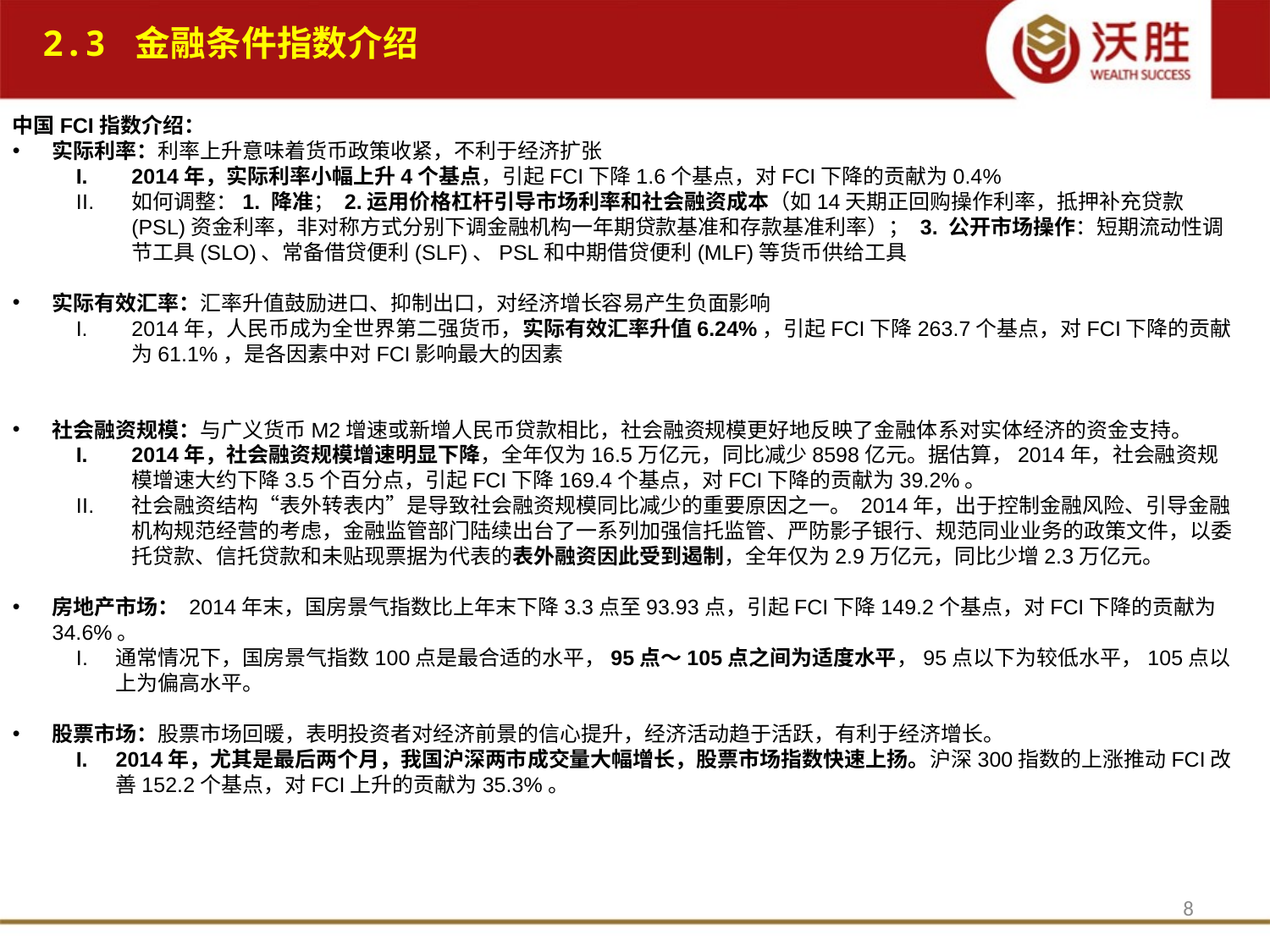

2.3 金融条件指数介绍
中国FCI指数介绍：
实际利率：利率上升意味着货币政策收紧，不利于经济扩张
2014年，实际利率小幅上升4个基点，引起FCI下降1.6个基点，对FCI下降的贡献为0.4%
如何调整：1. 降准； 2.运用价格杠杆引导市场利率和社会融资成本（如14天期正回购操作利率，抵押补充贷款(PSL)资金利率，非对称方式分别下调金融机构一年期贷款基准和存款基准利率）； 3. 公开市场操作：短期流动性调节工具(SLO)、常备借贷便利(SLF)、PSL和中期借贷便利(MLF)等货币供给工具

实际有效汇率：汇率升值鼓励进口、抑制出口，对经济增长容易产生负面影响
2014年，人民币成为全世界第二强货币，实际有效汇率升值6.24%，引起FCI下降263.7个基点，对FCI下降的贡献为61.1%，是各因素中对FCI影响最大的因素

社会融资规模：与广义货币M2增速或新增人民币贷款相比，社会融资规模更好地反映了金融体系对实体经济的资金支持。
2014年，社会融资规模增速明显下降，全年仅为16.5万亿元，同比减少8598亿元。据估算，2014年，社会融资规模增速大约下降3.5个百分点，引起FCI下降169.4个基点，对FCI下降的贡献为39.2%。
社会融资结构“表外转表内”是导致社会融资规模同比减少的重要原因之一。 2014年，出于控制金融风险、引导金融机构规范经营的考虑，金融监管部门陆续出台了一系列加强信托监管、严防影子银行、规范同业业务的政策文件，以委托贷款、信托贷款和未贴现票据为代表的表外融资因此受到遏制，全年仅为2.9万亿元，同比少增2.3万亿元。

房地产市场： 2014年末，国房景气指数比上年末下降3.3点至93.93点，引起FCI下降149.2个基点，对FCI下降的贡献为34.6%。
通常情况下，国房景气指数100点是最合适的水平，95点～105点之间为适度水平，95点以下为较低水平，105点以上为偏高水平。

股票市场：股票市场回暖，表明投资者对经济前景的信心提升，经济活动趋于活跃，有利于经济增长。
2014年，尤其是最后两个月，我国沪深两市成交量大幅增长，股票市场指数快速上扬。沪深300指数的上涨推动FCI改善152.2个基点，对FCI上升的贡献为35.3%。

8